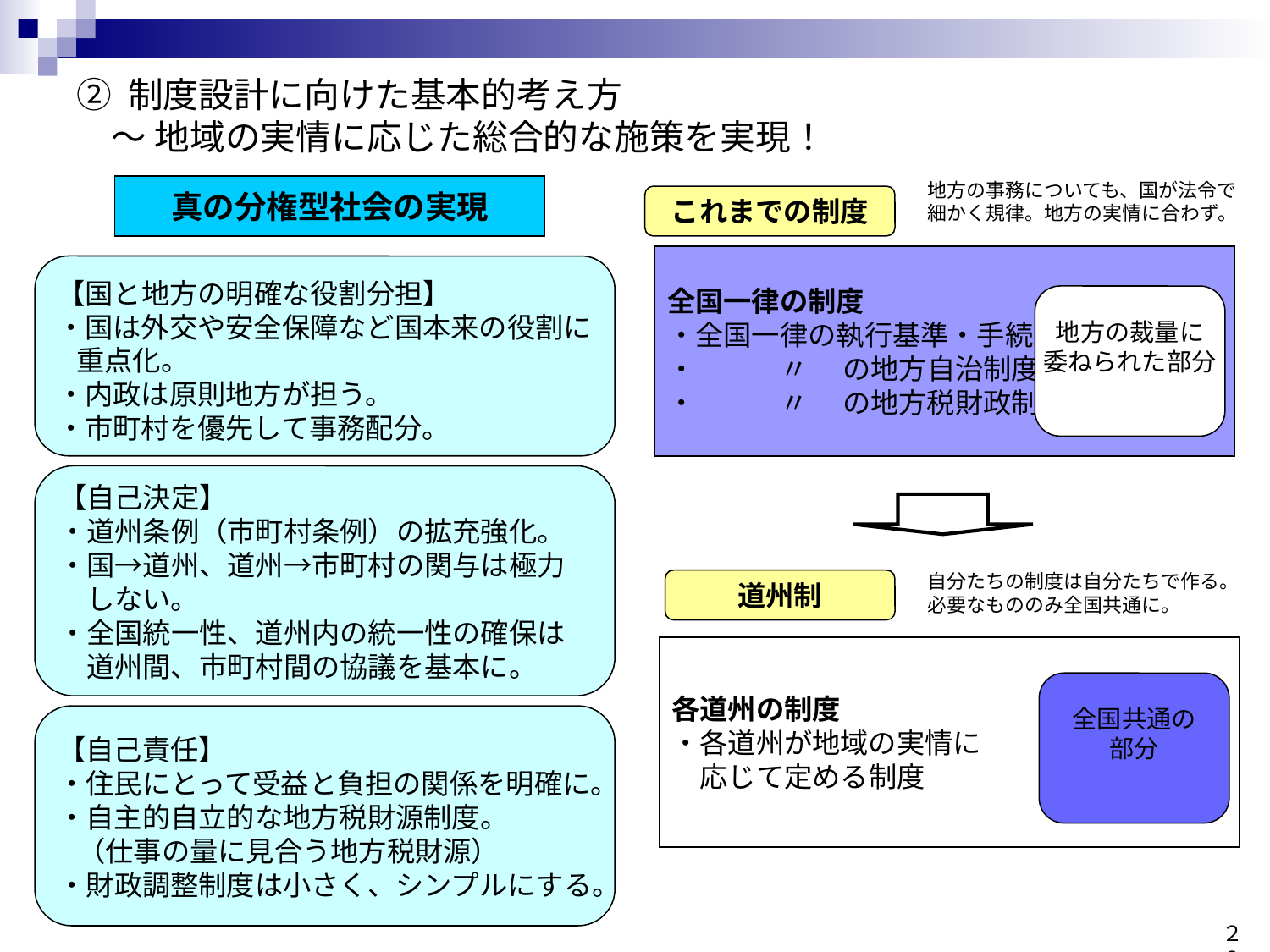

# ② 制度設計に向けた基本的考え方 　～ 地域の実情に応じた総合的な施策を実現！
地方の事務についても、国が法令で
細かく規律。地方の実情に合わず。
真の分権型社会の実現

【国と地方の明確な役割分担】
・国は外交や安全保障など国本来の役割に
  重点化。
・内政は原則地方が担う。
・市町村を優先して事務配分。

【自己決定】
・道州条例（市町村条例）の拡充強化。
・国→道州、道州→市町村の関与は極力
　しない。
・全国統一性、道州内の統一性の確保は
　道州間、市町村間の協議を基本に。

【自己責任】
・住民にとって受益と負担の関係を明確に。
・自主的自立的な地方税財源制度。
  （仕事の量に見合う地方税財源）
・財政調整制度は小さく、シンプルにする。

これまでの制度
全国一律の制度
・全国一律の執行基準・手続き
・　　　〃　 の地方自治制度
・　　　〃　 の地方税財政制度
地方の裁量に
委ねられた部分

自分たちの制度は自分たちで作る。
必要なもののみ全国共通に。
道州制
各道州の制度
・各道州が地域の実情に
　応じて定める制度
全国共通の
部分

２９